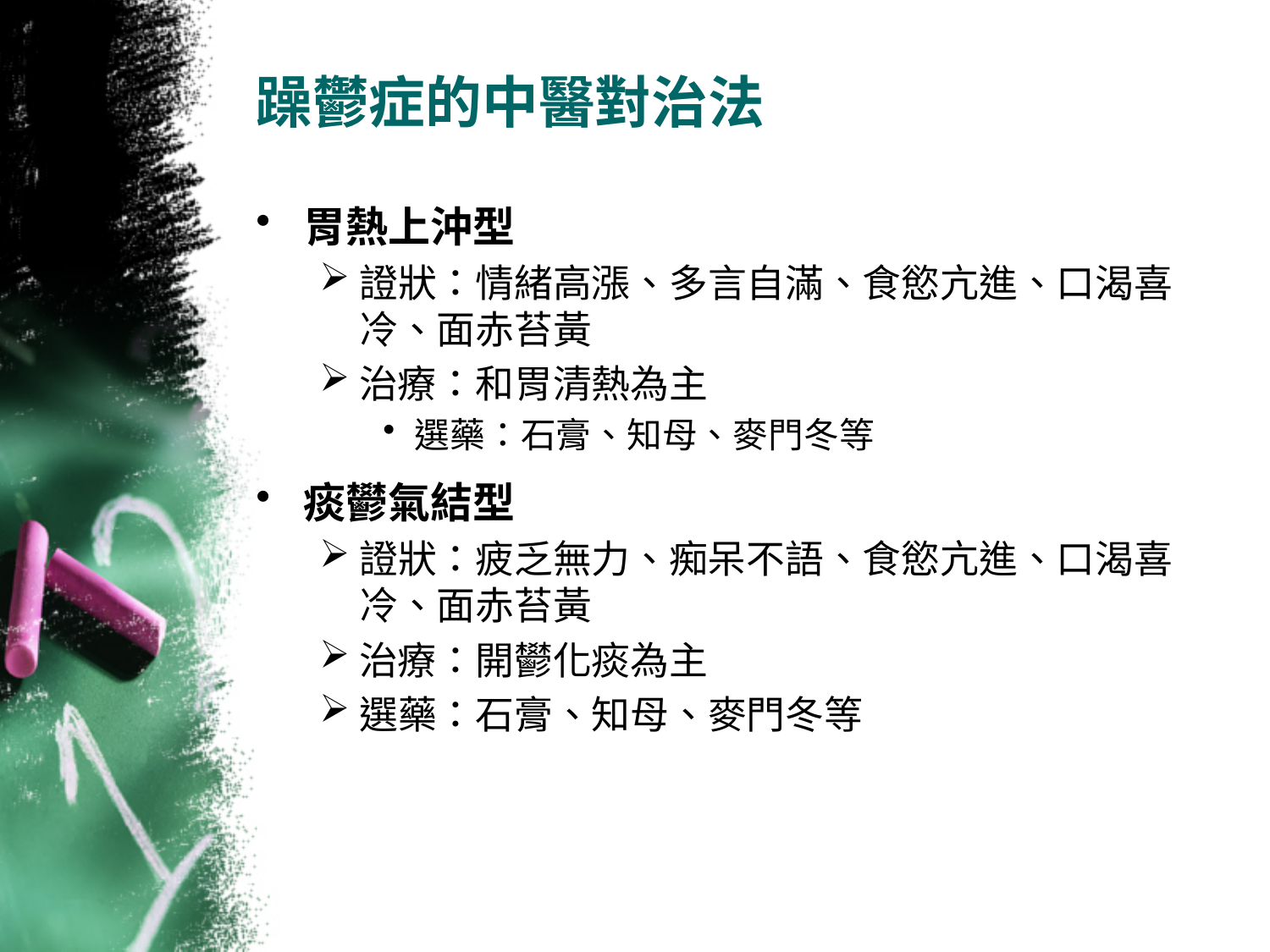

# 躁鬱症的中醫對治法
胃熱上沖型
證狀：情緒高漲、多言自滿、食慾亢進、口渴喜冷、面赤苔黃
治療：和胃清熱為主
選藥：石膏、知母、麥門冬等
痰鬰氣結型
證狀：疲乏無力、痴呆不語、食慾亢進、口渴喜冷、面赤苔黃
治療：開鬰化痰為主
選藥：石膏、知母、麥門冬等